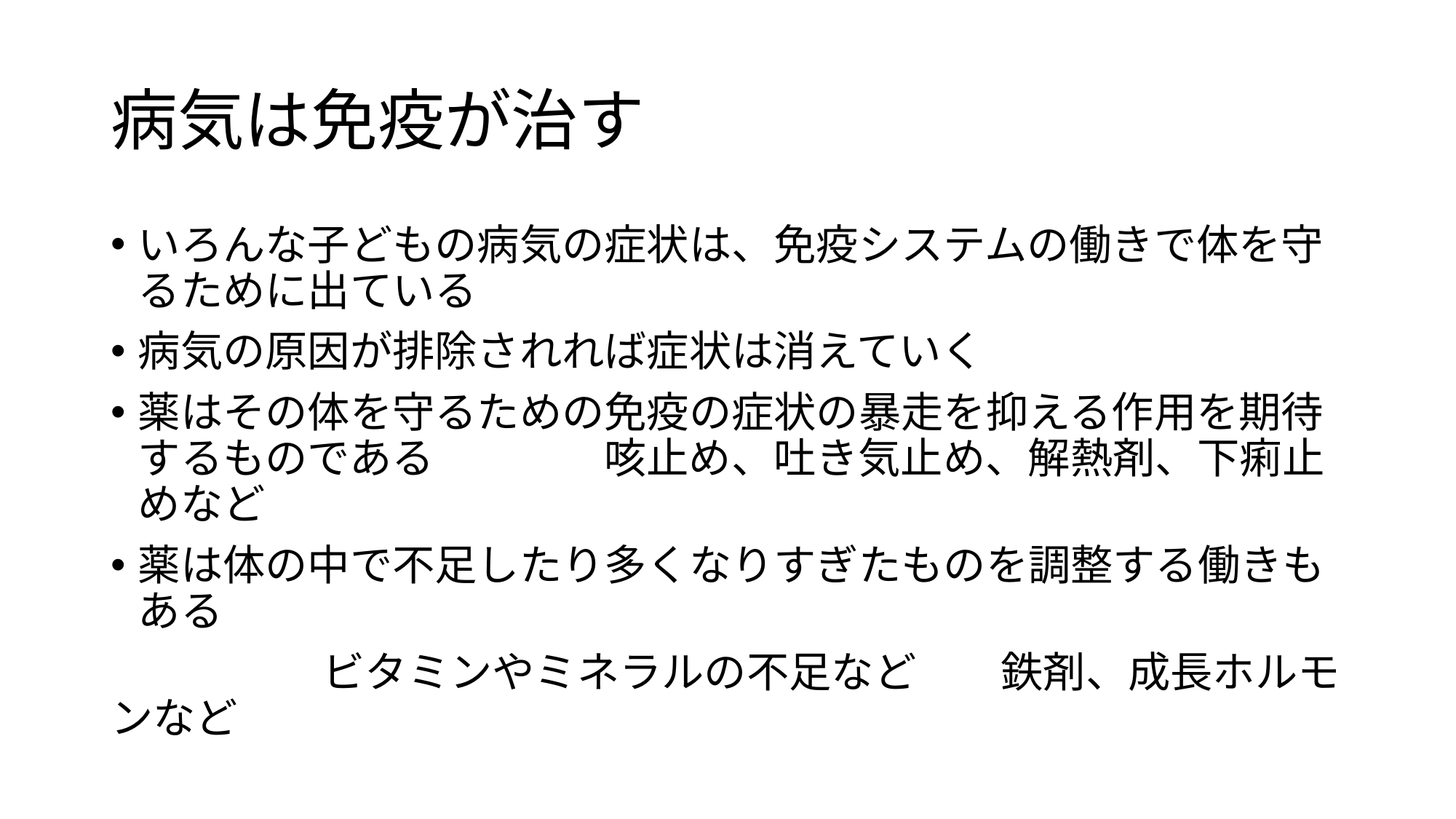

# 病気は免疫が治す
いろんな子どもの病気の症状は、免疫システムの働きで体を守るために出ている
病気の原因が排除されれば症状は消えていく
薬はその体を守るための免疫の症状の暴走を抑える作用を期待するものである　　　　咳止め、吐き気止め、解熱剤、下痢止めなど
薬は体の中で不足したり多くなりすぎたものを調整する働きもある
　　　　　ビタミンやミネラルの不足など　　鉄剤、成長ホルモンなど